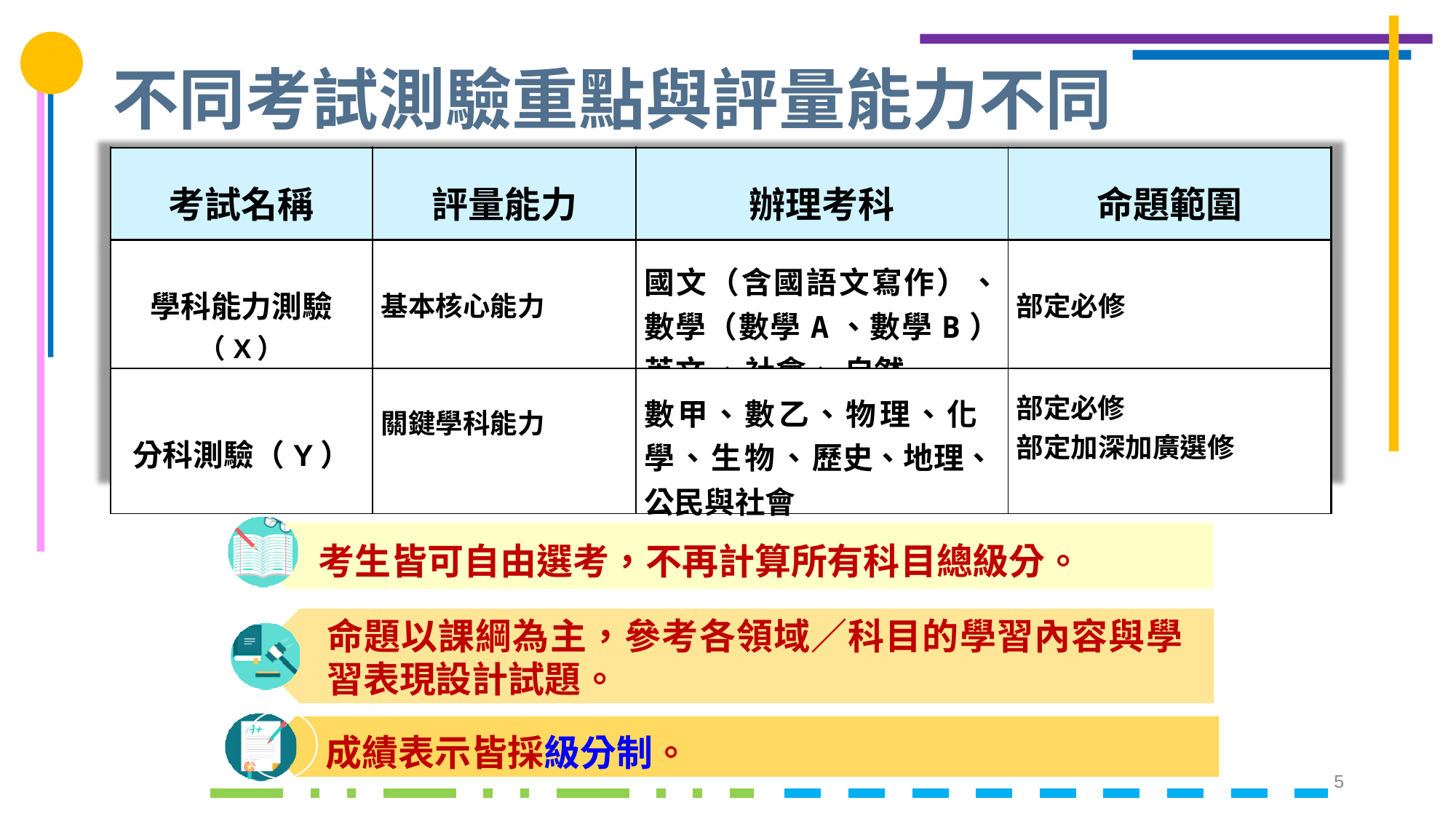

# 不同考試測驗重點與評量能力不同

| 考試名稱 | 評量能力 | 辦理考科 | 命題範圍 |
| --- | --- | --- | --- |
| 學科能力測驗（X） | 基本核心能力 | 國文（含國語文寫作）、數學（數學A、數學B）、英文 、社會、 自然 | 部定必修 |
| 分科測驗（Y） | 關鍵學科能力 | 數甲、數乙、物理、化學、生物、歷史、地理、公民與社會 | 部定必修 部定加深加廣選修 |

考生皆可自由選考，不再計算所有科目總級分。

命題以課綱為主，參考各領域／科目的學習內容與學 習表現設計試題。
成績表示皆採級分制。

5